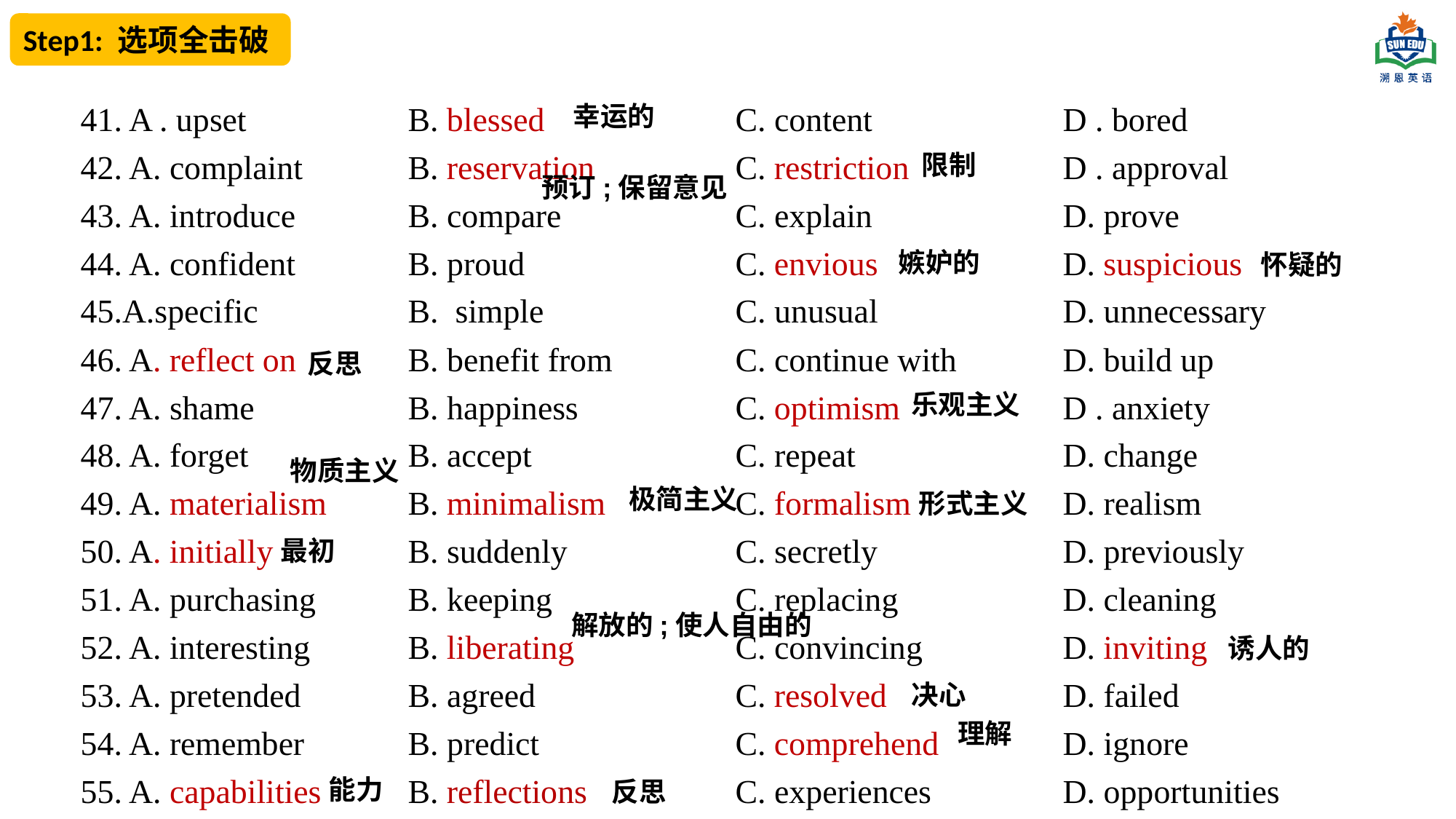

Step1: 选项全击破
41. A . upset		B. blessed		C. content		D . bored
42. A. complaint	B. reservation		C. restriction		D . approval
43. A. introduce		B. compare		C. explain		D. prove
44. A. confident		B. proud		C. envious		D. suspicious
45.A.specific		B.  simple		C. unusual		D. unnecessary
46. A. reflect on		B. benefit from		C. continue with	D. build up
47. A. shame		B. happiness		C. optimism		D . anxiety
48. A. forget		B. accept		C. repeat		D. change
49. A. materialism	B. minimalism		C. formalism		D. realism
50. A. initially		B. suddenly		C. secretly		D. previously
51. A. purchasing	B. keeping		C. replacing		D. cleaning
52. A. interesting	B. liberating		C. convincing		D. inviting
53. A. pretended	B. agreed		C. resolved		D. failed
54. A. remember	B. predict		C. comprehend		D. ignore
55. A. capabilities	B. reflections		C. experiences		D. opportunities
幸运的
限制
预订;保留意见
嫉妒的
怀疑的
反思
乐观主义
物质主义
极简主义
形式主义
最初
解放的;使人自由的
诱人的
决心
理解
能力
反思